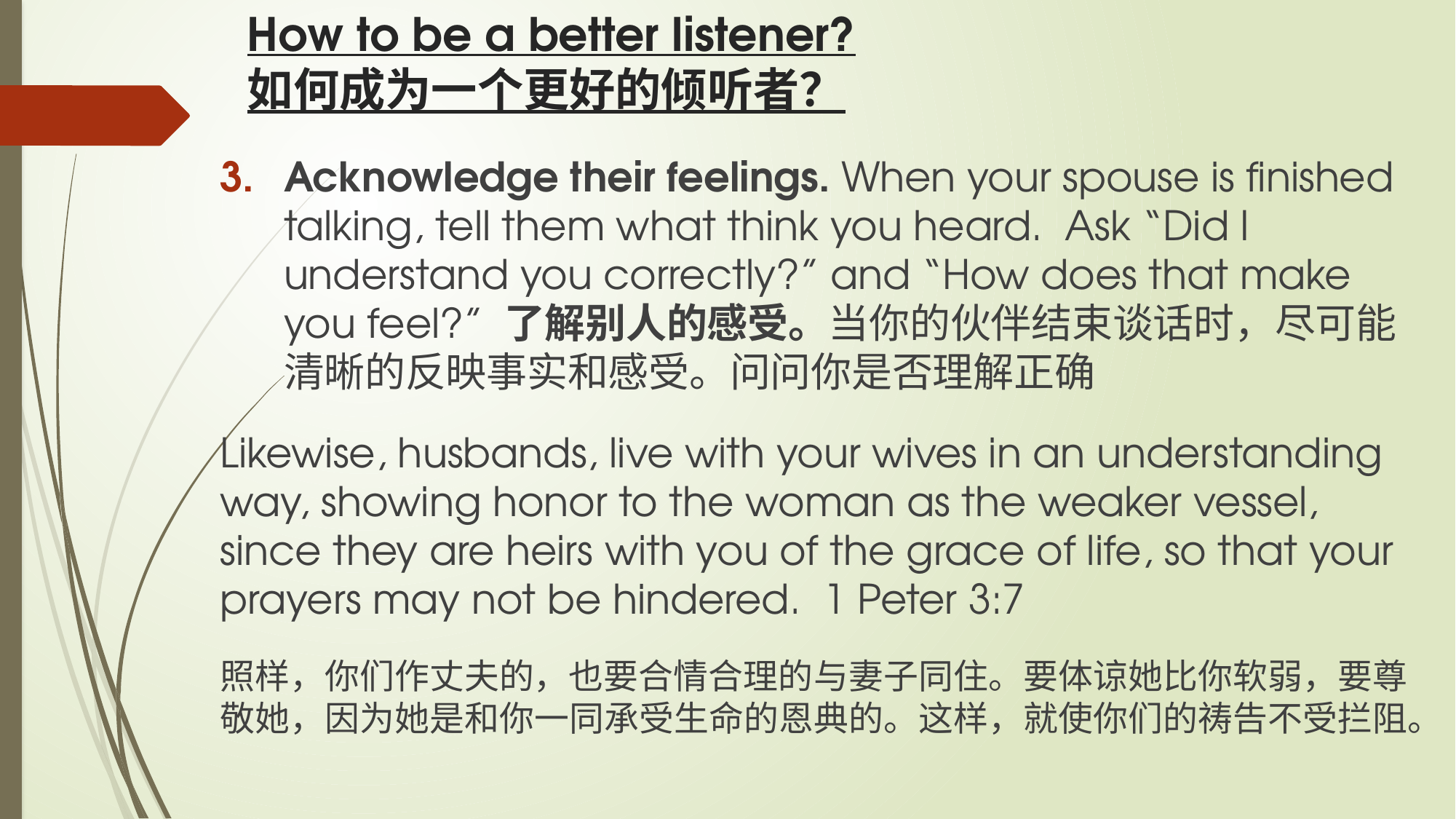

# How to be a better listener? 如何成为一个更好的倾听者？
Acknowledge their feelings. When your spouse is finished talking, tell them what think you heard.  Ask “Did I understand you correctly?” and “How does that make you feel?” 了解别人的感受。当你的伙伴结束谈话时，尽可能清晰的反映事实和感受。问问你是否理解正确
Likewise, husbands, live with your wives in an understanding way, showing honor to the woman as the weaker vessel, since they are heirs with you of the grace of life, so that your prayers may not be hindered.  1 Peter 3:7
照样，你们作丈夫的，也要合情合理的与妻子同住。要体谅她比你软弱，要尊敬她，因为她是和你一同承受生命的恩典的。这样，就使你们的祷告不受拦阻。